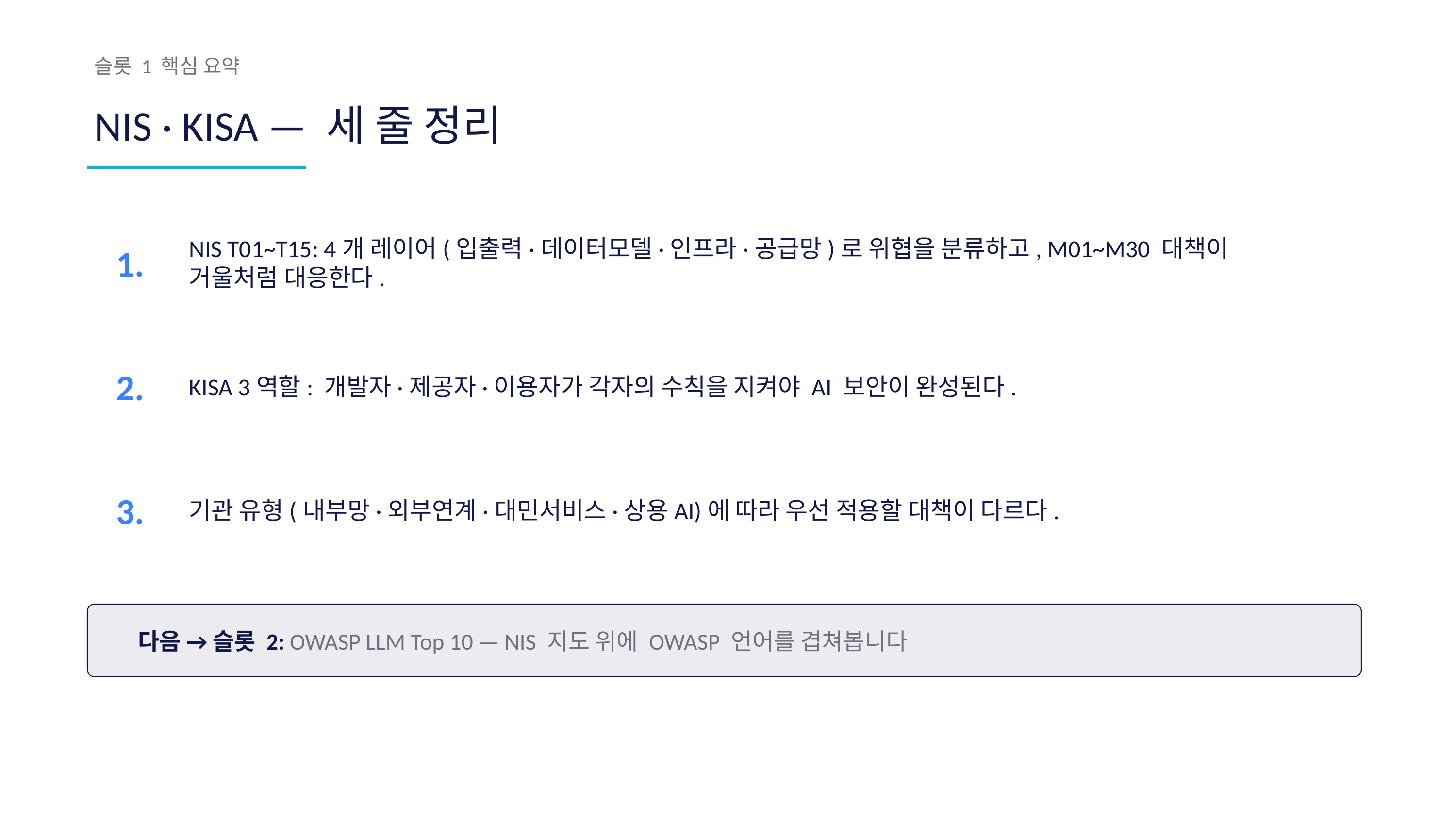

슬롯 1 핵심 요약
NIS · KISA — 세 줄 정리

1.
NIS T01~T15: 4개 레이어(입출력·데이터모델·인프라·공급망)로 위협을 분류하고, M01~M30 대책이 거울처럼 대응한다.
2.
KISA 3역할: 개발자·제공자·이용자가 각자의 수칙을 지켜야 AI 보안이 완성된다.
3.
기관 유형(내부망·외부연계·대민서비스·상용AI)에 따라 우선 적용할 대책이 다르다.

다음 → 슬롯 2: OWASP LLM Top 10 — NIS 지도 위에 OWASP 언어를 겹쳐봅니다